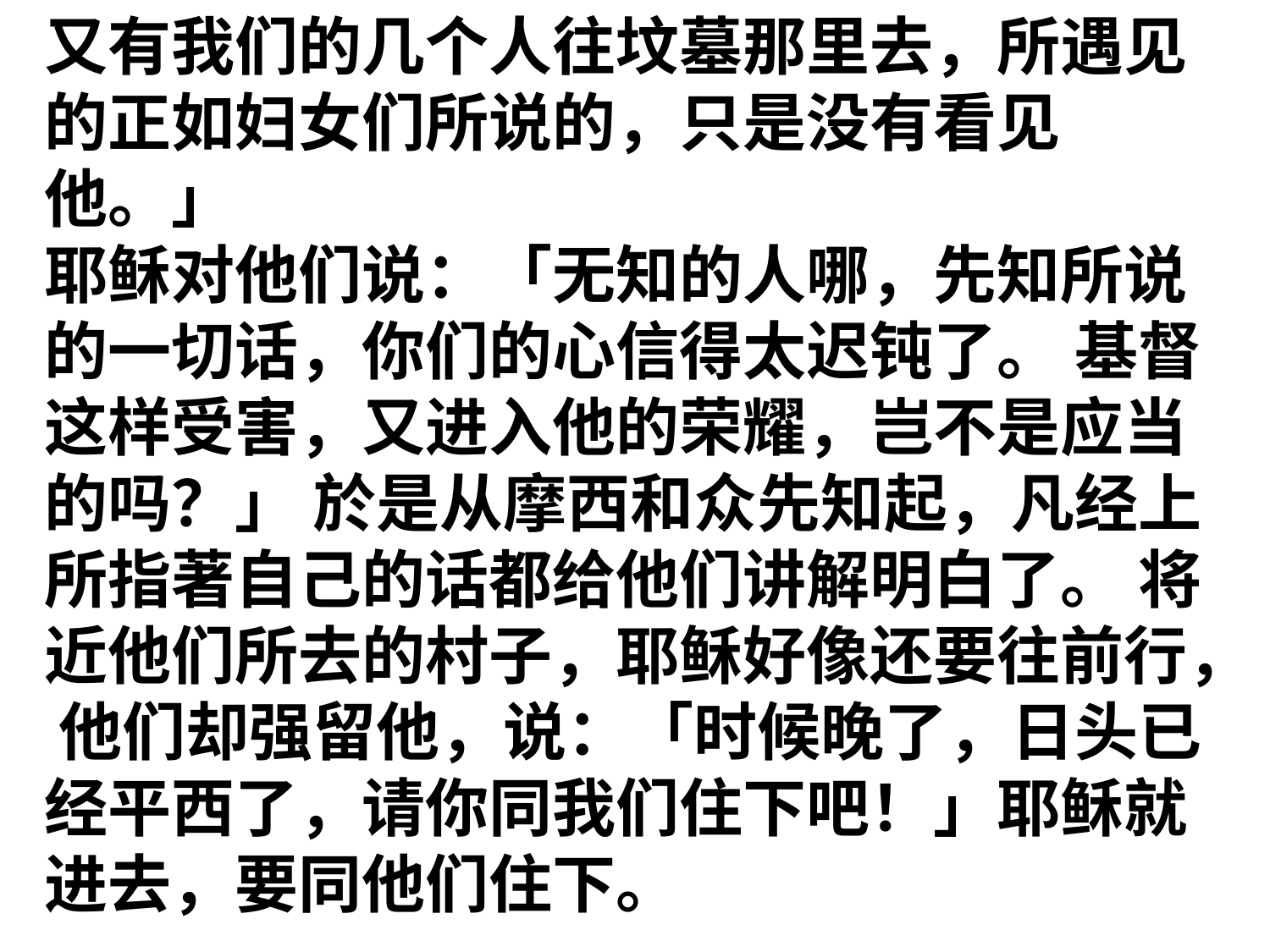

又有我们的几个人往坟墓那里去，所遇见的正如妇女们所说的，只是没有看见他。」
耶稣对他们说：「无知的人哪，先知所说的一切话，你们的心信得太迟钝了。 基督这样受害，又进入他的荣耀，岂不是应当的吗？」 於是从摩西和众先知起，凡经上所指著自己的话都给他们讲解明白了。 将近他们所去的村子，耶稣好像还要往前行， 他们却强留他，说：「时候晚了，日头已经平西了，请你同我们住下吧！」耶稣就进去，要同他们住下。